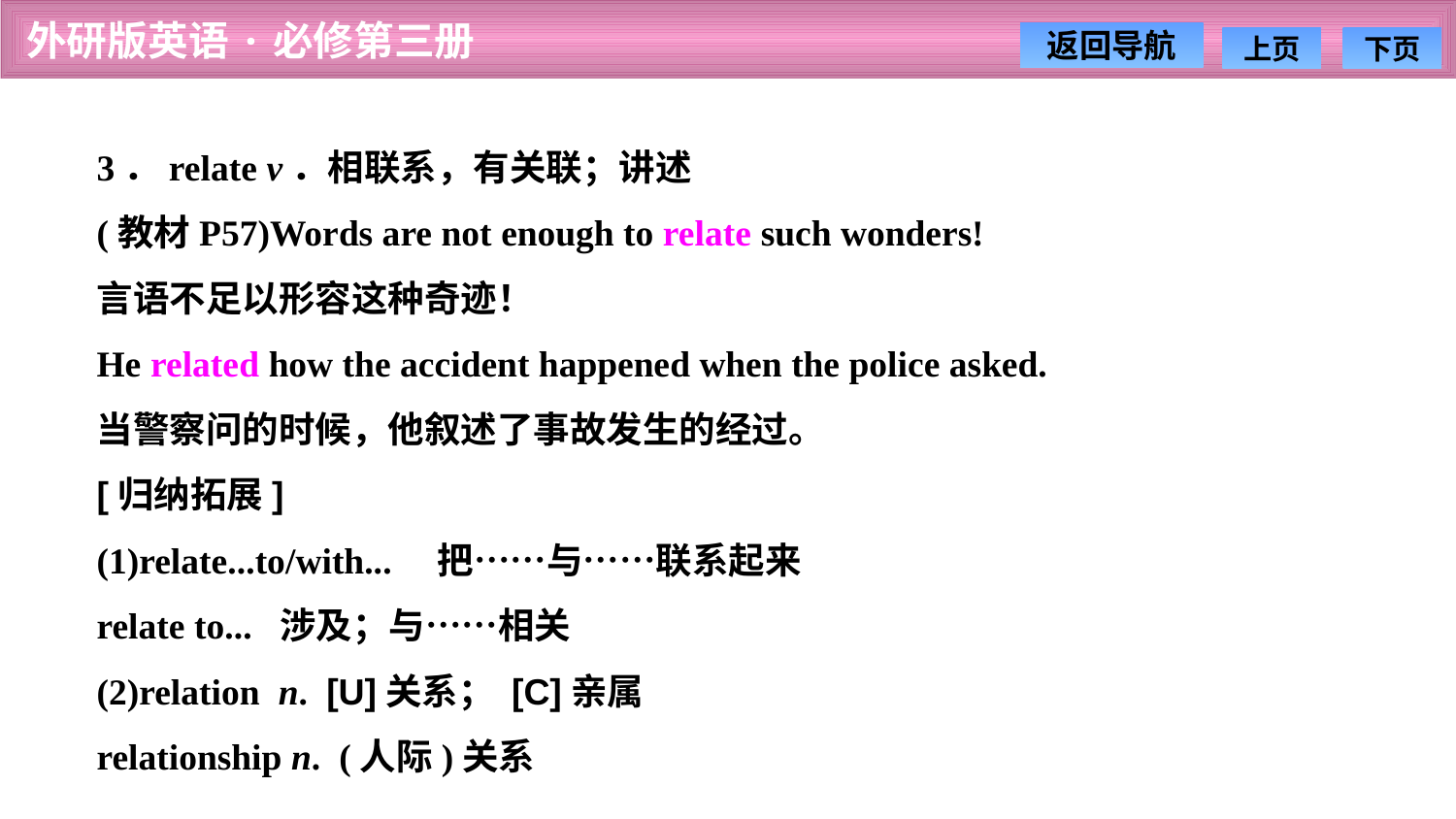

3．relate v．相联系，有关联；讲述
(教材P57)Words are not enough to relate such wonders!
言语不足以形容这种奇迹！
He related how the accident happened when the police asked.
当警察问的时候，他叙述了事故发生的经过。
[归纳拓展]
(1)relate...to/with...　把……与……联系起来
relate to...  涉及；与……相关
(2)relation  n.  [U]关系； [C]亲属
relationship n.  (人际)关系